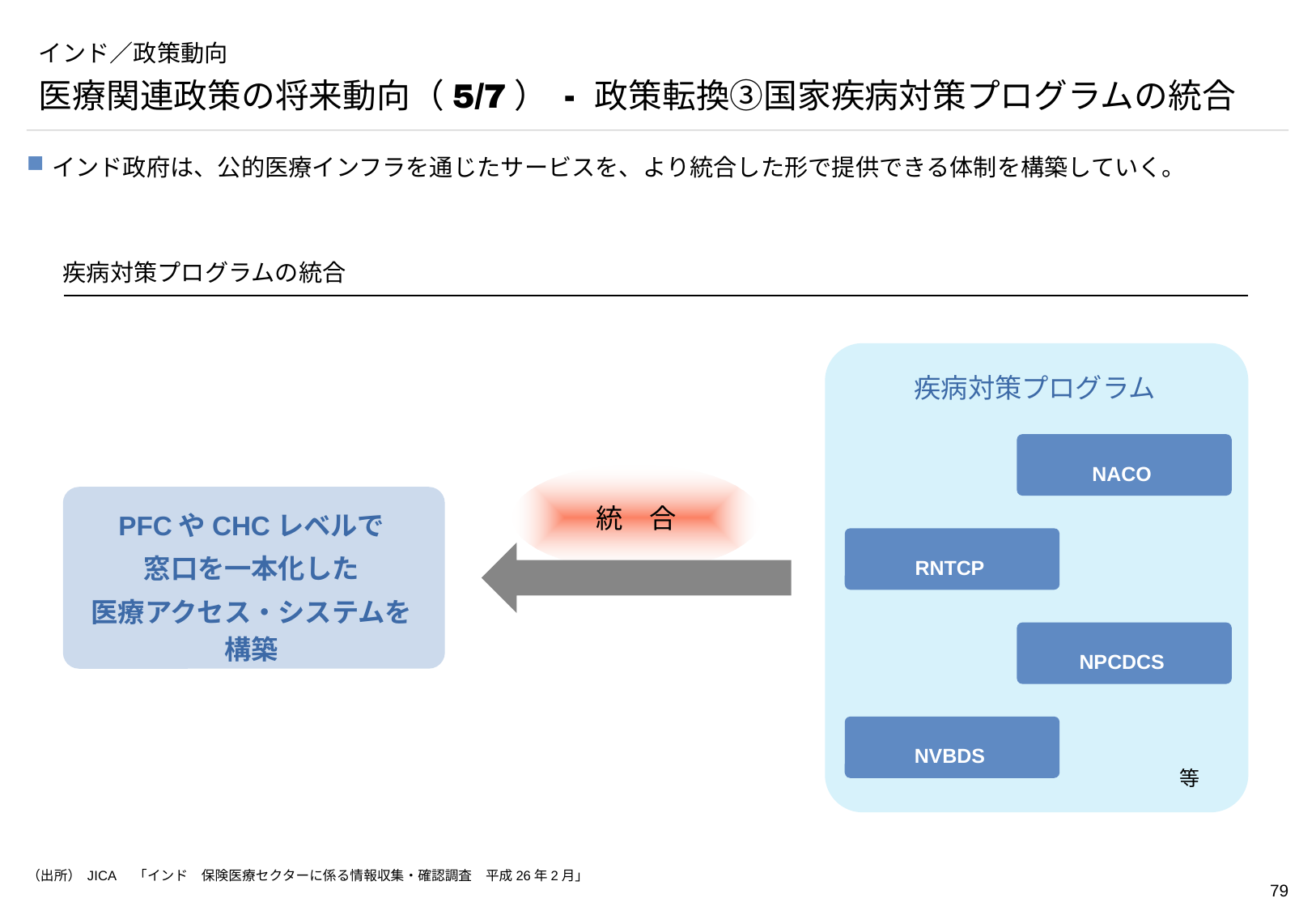

# インド／政策動向
医療関連政策の将来動向（5/7） - 政策転換③国家疾病対策プログラムの統合
インド政府は、公的医療インフラを通じたサービスを、より統合した形で提供できる体制を構築していく。

疾病対策プログラムの統合

疾病対策プログラム

NACO
統　合
PFCやCHCレベルで
窓口を一本化した
医療アクセス・システムを構築
RNTCP
NPCDCS
NVBDS
等
（出所） JICA　「インド　保険医療セクターに係る情報収集・確認調査　平成26年2月」